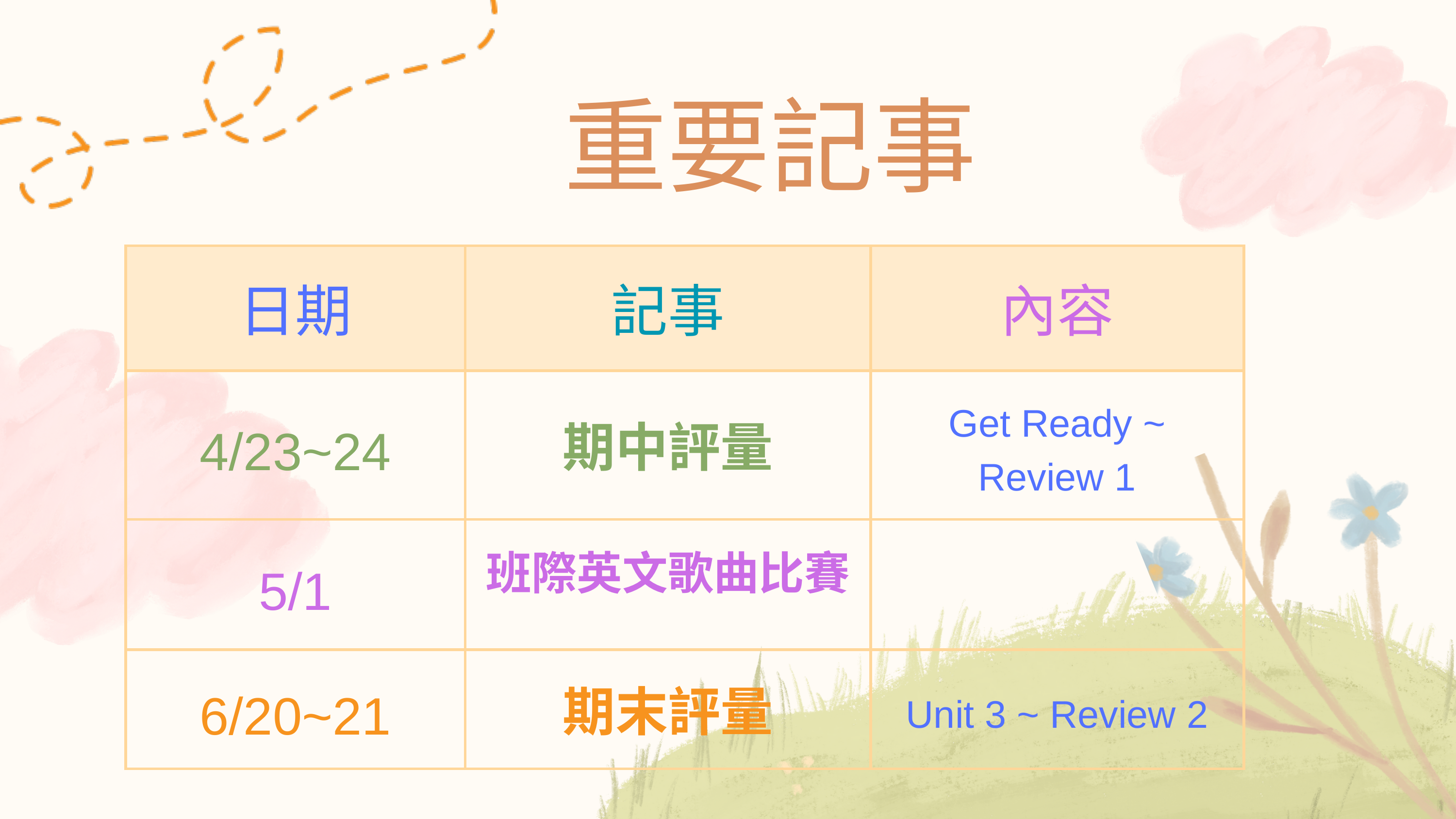

重要記事
| 日期 | 記事 | 內容 |
| --- | --- | --- |
| 4/23~24 | 期中評量 | Get Ready ~ Review 1 |
| 5/1 | 班際英文歌曲比賽 |  |
| 6/20~21 | 期末評量 | Unit 3 ~ Review 2 |